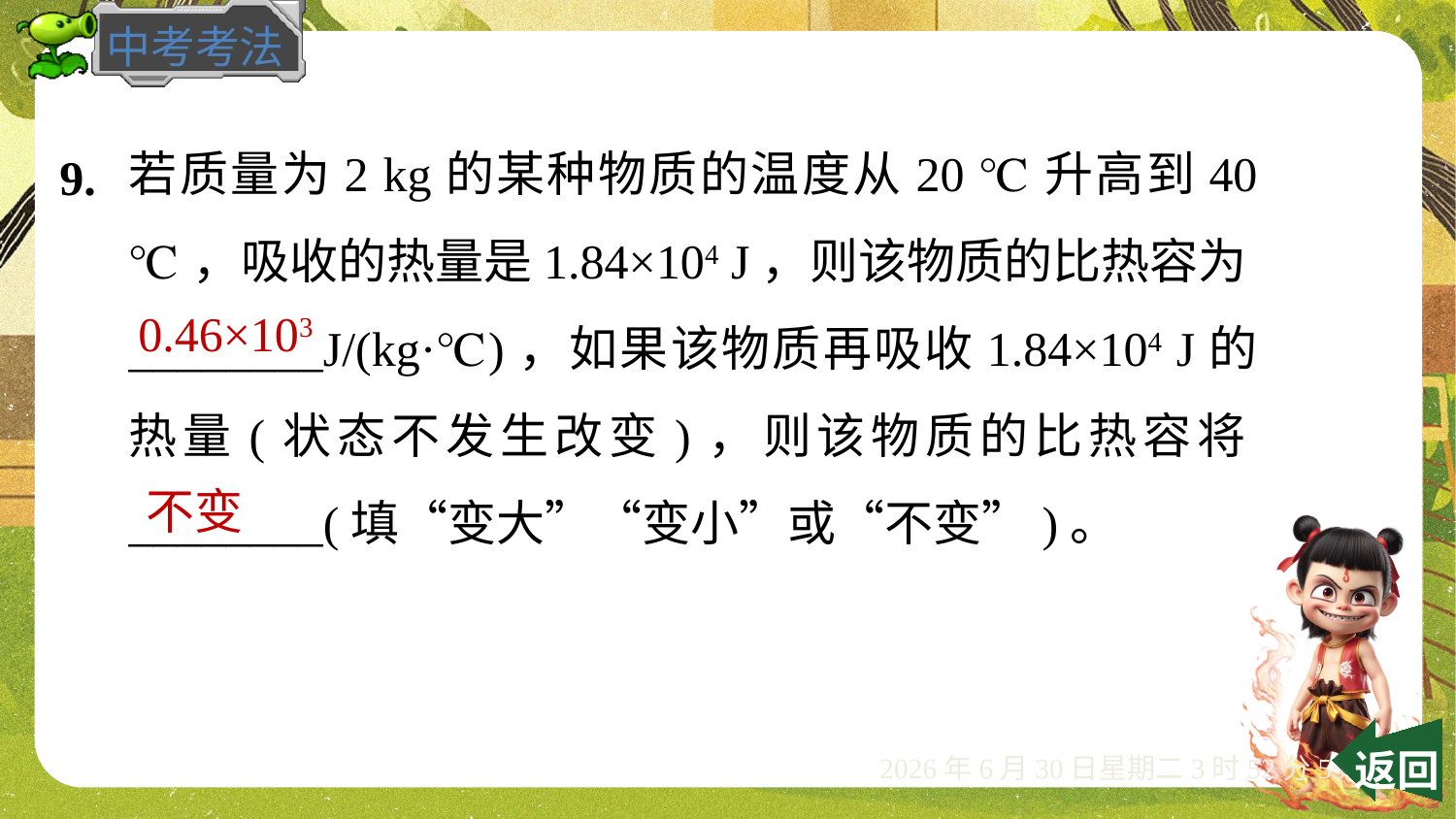

若质量为2 kg的某种物质的温度从20 ℃升高到40 ℃，吸收的热量是1.84×104 J，则该物质的比热容为________J/(kg·℃)，如果该物质再吸收1.84×104 J的热量(状态不发生改变)，则该物质的比热容将________(填“变大”“变小”或“不变”)。
9.
0.46×103
不变
 返回